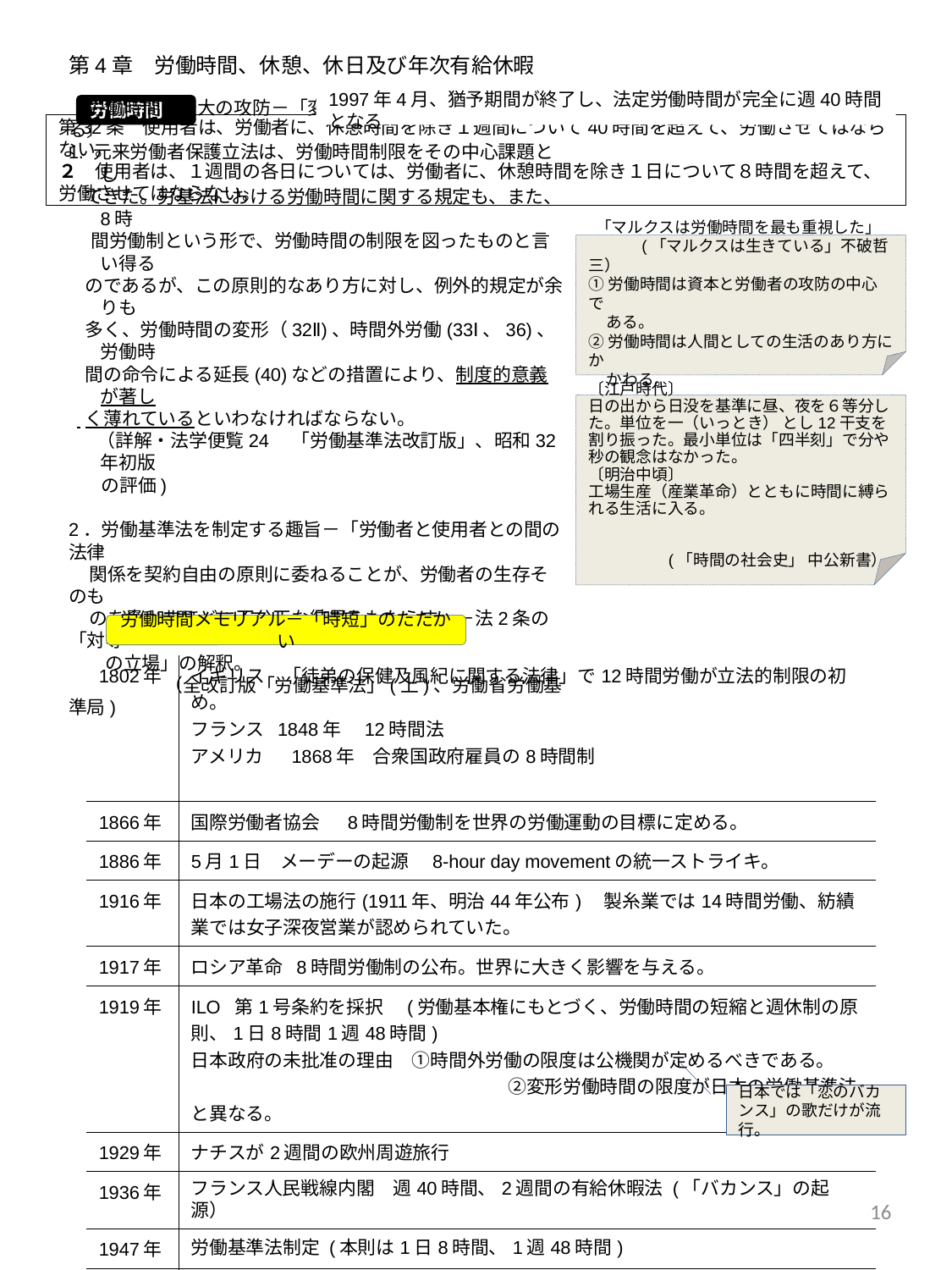

第4章　労働時間、休憩、休日及び年次有給休暇
#
労働時間
1997年4月、猶予期間が終了し、法定労働時間が完全に週40時間となる
第32条　使用者は、労働者に、休憩時間を除き１週間について40時間を超えて、労働させてはならない。
２　使用者は、１週間の各日については、労働者に、休憩時間を除き１日について８時間を超えて、労働させてはならない。

〔労働時間は最大の攻防－「変形」でズタズタにされている〕
1. 元来労働者保護立法は、労働時間制限をその中心課題とし
   てきた。労基法における労働時間に関する規定も、また、8時
　 間労働制という形で、労働時間の制限を図ったものと言い得る
   のであるが、この原則的なあり方に対し、例外的規定が余りも
   多く、労働時間の変形（32Ⅱ)、時間外労働(33Ⅰ、36)、労働時
   間の命令による延長(40)などの措置により、制度的意義が著し
   く薄れているといわなければならない。
      （詳解・法学便覧24　「労働基準法改訂版」、昭和32年初版
       の評価)

2．労働基準法を制定する趣旨－「労働者と使用者との間の法律
    関係を契約自由の原則に委ねることが、労働者の生存そのも
    のを脅かすほどに不公正な結果をもたらす」－法2条の「対等
　　の立場」の解釈。
         　　　（全改訂版「労働基準法」(上)、労働省労働基準局)

 「マルクスは労働時間を最も重視した」
            (「マルクスは生きている」不破哲三）
①労働時間は資本と労働者の攻防の中心で
    ある。
②労働時間は人間としての生活のあり方にか
    かわる。

〔江戸時代〕
日の出から日没を基準に昼、夜を６等分した。単位を一（いっとき） とし12干支を割り振った。最小単位は「四半刻」で分や秒の観念はなかった。
〔明治中頃〕
工場生産（産業革命）とともに時間に縛られる生活に入る。
                  (「時間の社会史」 中公新書）
労働時間メモリアル－「時短」のたたかい
| 1802年 | イギリス　「徒弟の保健及風紀に関する法律」で12時間労働が立法的制限の初め。 フランス 1848年　12時間法 アメリカ　 1868年　合衆国政府雇員の8時間制 |
| --- | --- |
| 1866年 | 国際労働者協会　 8時間労働制を世界の労働運動の目標に定める。 |
| 1886年 | 5月1日　メーデーの起源　8-hour day movementの統一ストライキ。 |
| 1916年 | 日本の工場法の施行(1911年、明治44年公布)　製糸業では14時間労働、紡績業では女子深夜営業が認められていた。 |
| 1917年 | ロシア革命 8時間労働制の公布。世界に大きく影響を与える。 |
| 1919年 | ILO 第1号条約を採択　(労働基本権にもとづく、労働時間の短縮と週休制の原則、1日8時間1週48時間)　 日本政府の未批准の理由　①時間外労働の限度は公機関が定めるべきである。 　　　　　　　　　　　　　　　　　 ②変形労働時間の限度が日本の労働基準法と異なる。 |
| 1929年 | ナチスが2週間の欧州周遊旅行 |
| 1936年 | フランス人民戦線内閣　週40時間、2週間の有給休暇法 (「バカンス」の起源） |
| 1947年 | 労働基準法制定 (本則は1日8時間、1週48時間) |
| 1987年 | 労働基準法改正 (本則は1日8時間、1週40時間、しかし「弾力」規定） |
| 2010年 | 改正労働基準法施行　①時間外労働の限度見直し、②割増賃金の引き上げ、③時間単位の有給休暇附与が中心。 |
日本では「恋のバカンス」の歌だけが流行。
16